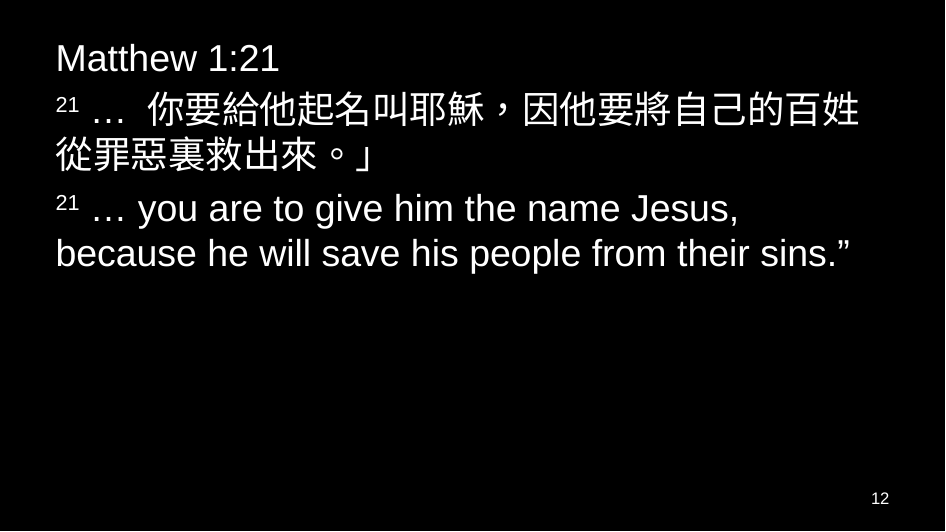

Matthew 1:21
21 … 你要給他起名叫耶穌，因他要將自己的百姓從罪惡裏救出來。」
21 … you are to give him the name Jesus, because he will save his people from their sins.”

12